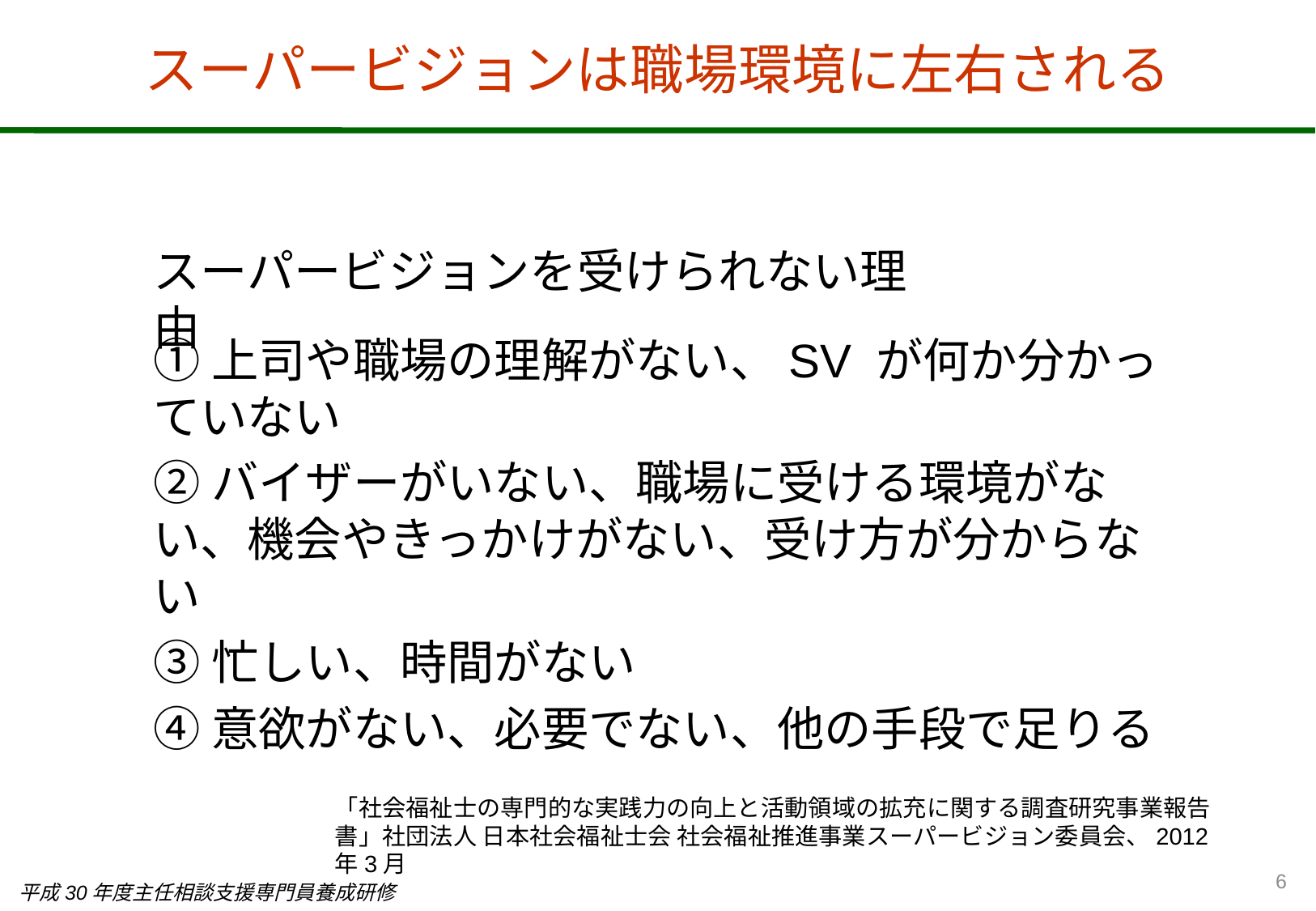

スーパービジョンは職場環境に左右される

スーパービジョンを受けられない理由
①上司や職場の理解がない、SV が何か分かっていない
②バイザーがいない、職場に受ける環境がない、機会やきっかけがない、受け方が分からない
③忙しい、時間がない
④意欲がない、必要でない、他の手段で足りる
「社会福祉士の専門的な実践力の向上と活動領域の拡充に関する調査研究事業報告書」社団法人 日本社会福祉士会 社会福祉推進事業スーパービジョン委員会、2012 年3月
6
平成30年度主任相談支援専門員養成研修